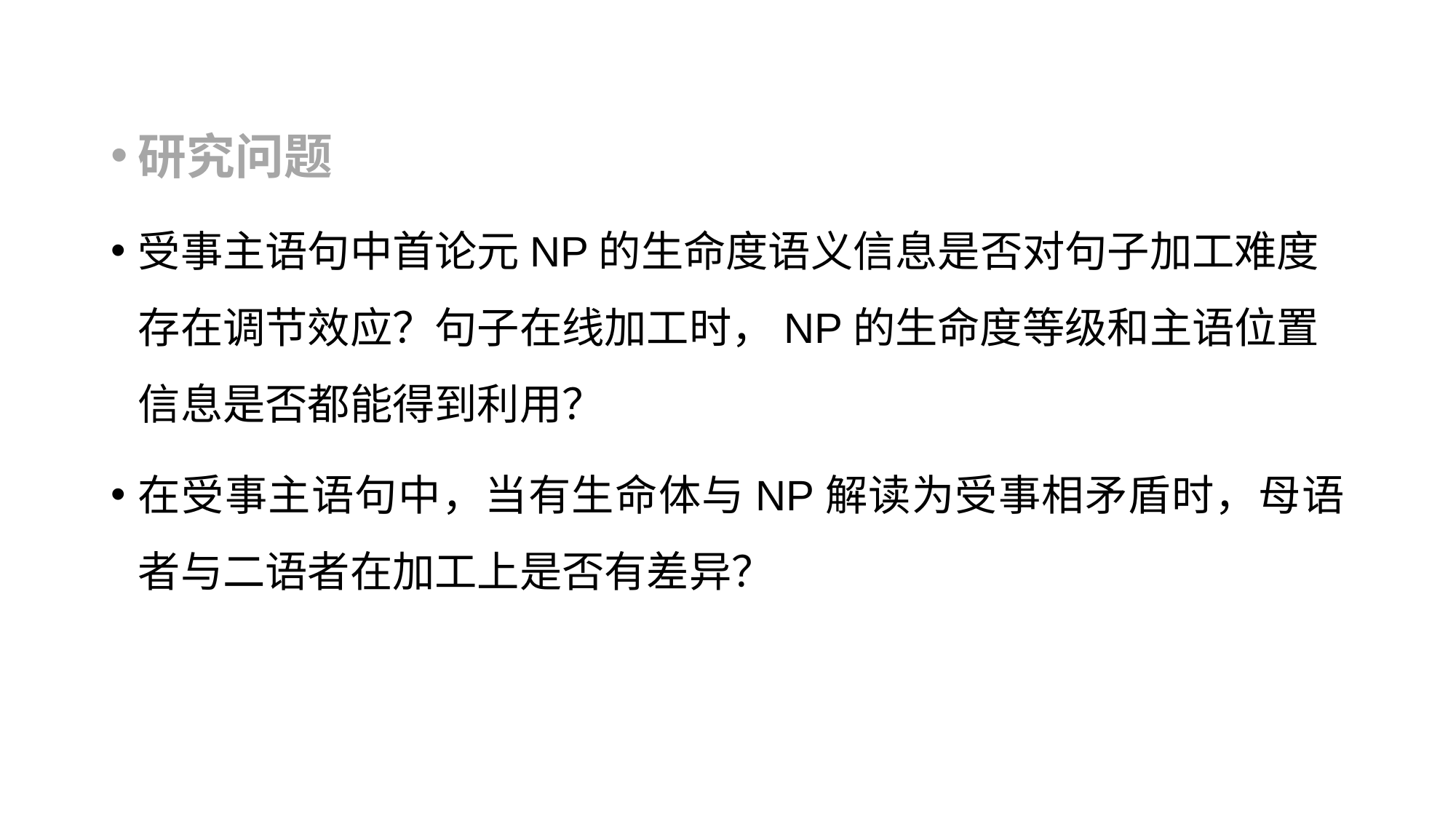

研究问题
受事主语句中首论元NP的生命度语义信息是否对句子加工难度存在调节效应？句子在线加工时，NP的生命度等级和主语位置信息是否都能得到利用？
在受事主语句中，当有生命体与NP解读为受事相矛盾时，母语者与二语者在加工上是否有差异？